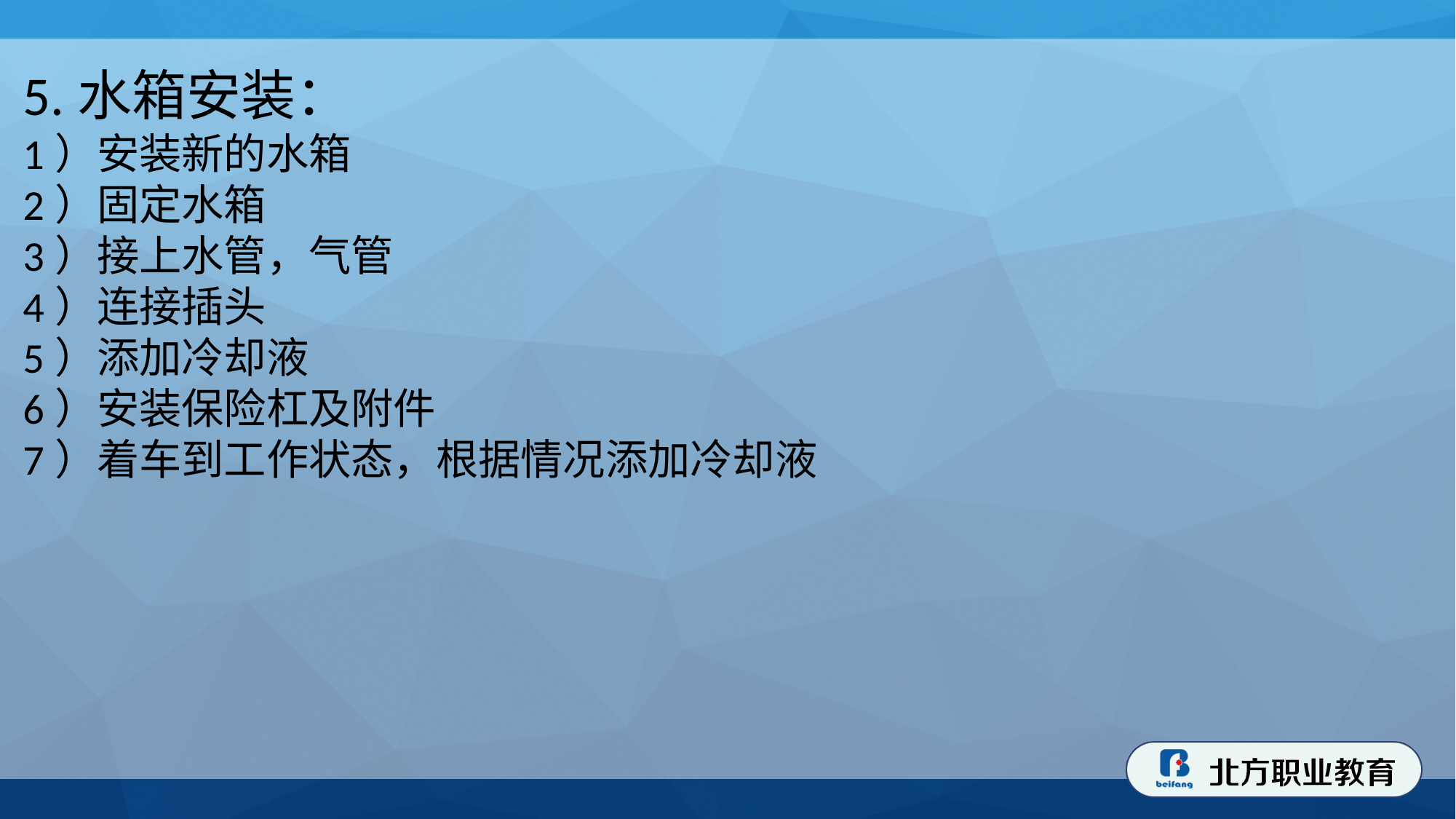

5.水箱安装：
1）安装新的水箱
2）固定水箱
3）接上水管，气管
4）连接插头
5）添加冷却液
6）安装保险杠及附件
7）着车到工作状态，根据情况添加冷却液